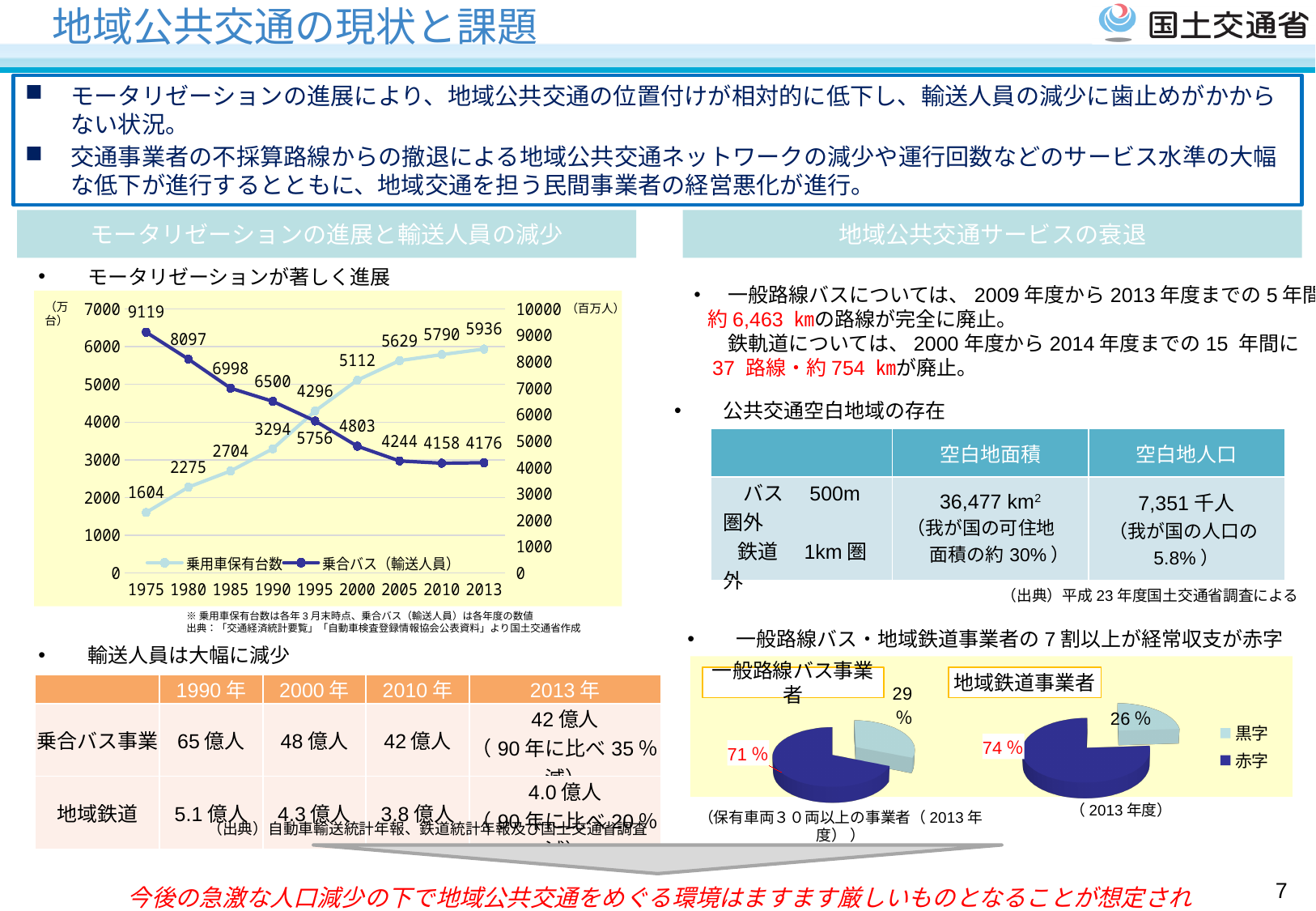

地域公共交通の現状と課題
モータリゼーションの進展により、地域公共交通の位置付けが相対的に低下し、輸送人員の減少に歯止めがかからない状況。
交通事業者の不採算路線からの撤退による地域公共交通ネットワークの減少や運行回数などのサービス水準の大幅な低下が進行するとともに、地域交通を担う民間事業者の経営悪化が進行。
モータリゼーションの進展と輸送人員の減少
地域公共交通サービスの衰退
　モータリゼーションが著しく進展
・　一般路線バスについては、2009年度から2013年度までの5年間に
　約6,463 ㎞の路線が完全に廃止。
　　鉄軌道については、2000年度から2014年度までの15 年間に
　37 路線・約754 ㎞が廃止。

（万台）
（百万人）

### Chart

| Category | 乗用車保有台数 | 乗合バス（輸送人員） |
|---|---|---|
| 1975 | 1604.0 | 9119.0 |
| 1980 | 2275.0 | 8097.0 |
| 1985 | 2704.0 | 6998.0 |
| 1990 | 3294.0 | 6500.0 |
| 1995 | 4296.0 | 5756.0 |
| 2000 | 5112.0 | 4803.0 |
| 2005 | 5629.0 | 4244.0 |
| 2010 | 5790.0 | 4158.0 |
| 2013 | 5936.0 | 4176.0 |
　公共交通空白地域の存在
|  | 空白地面積 | 空白地人口 |
| --- | --- | --- |
| バス　500m圏外 鉄道　1km圏外 | 36,477 km2 （我が国の可住地　　面積の約30%） | 7,351千人 （我が国の人口の5.8%） |
（出典）平成23年度国土交通省調査による
※乗用車保有台数は各年3月末時点、乗合バス（輸送人員）は各年度の数値
出典：「交通経済統計要覧」「自動車検査登録情報協会公表資料」より国土交通省作成
　一般路線バス・地域鉄道事業者の7割以上が経常収支が赤字
　輸送人員は大幅に減少

一般路線バス事業者
地域鉄道事業者
|  | 1990年 | 2000年 | 2010年 | 2013年 |
| --- | --- | --- | --- | --- |
| 乗合バス事業 | 65億人 | 48億人 | 42億人 | 42億人 （90年に比べ35％減） |
| 地域鉄道 | 5.1億人 | 4.3億人 | 3.8億人 | 4.0億人 （90年に比べ20％減） |

[unsupported chart]

（2013年度）

[unsupported chart]

（保有車両３０両以上の事業者（2013年度） ）
（出典）自動車輸送統計年報、鉄道統計年報及び国土交通省調査

7
今後の急激な人口減少の下で地域公共交通をめぐる環境はますます厳しいものとなることが想定される。